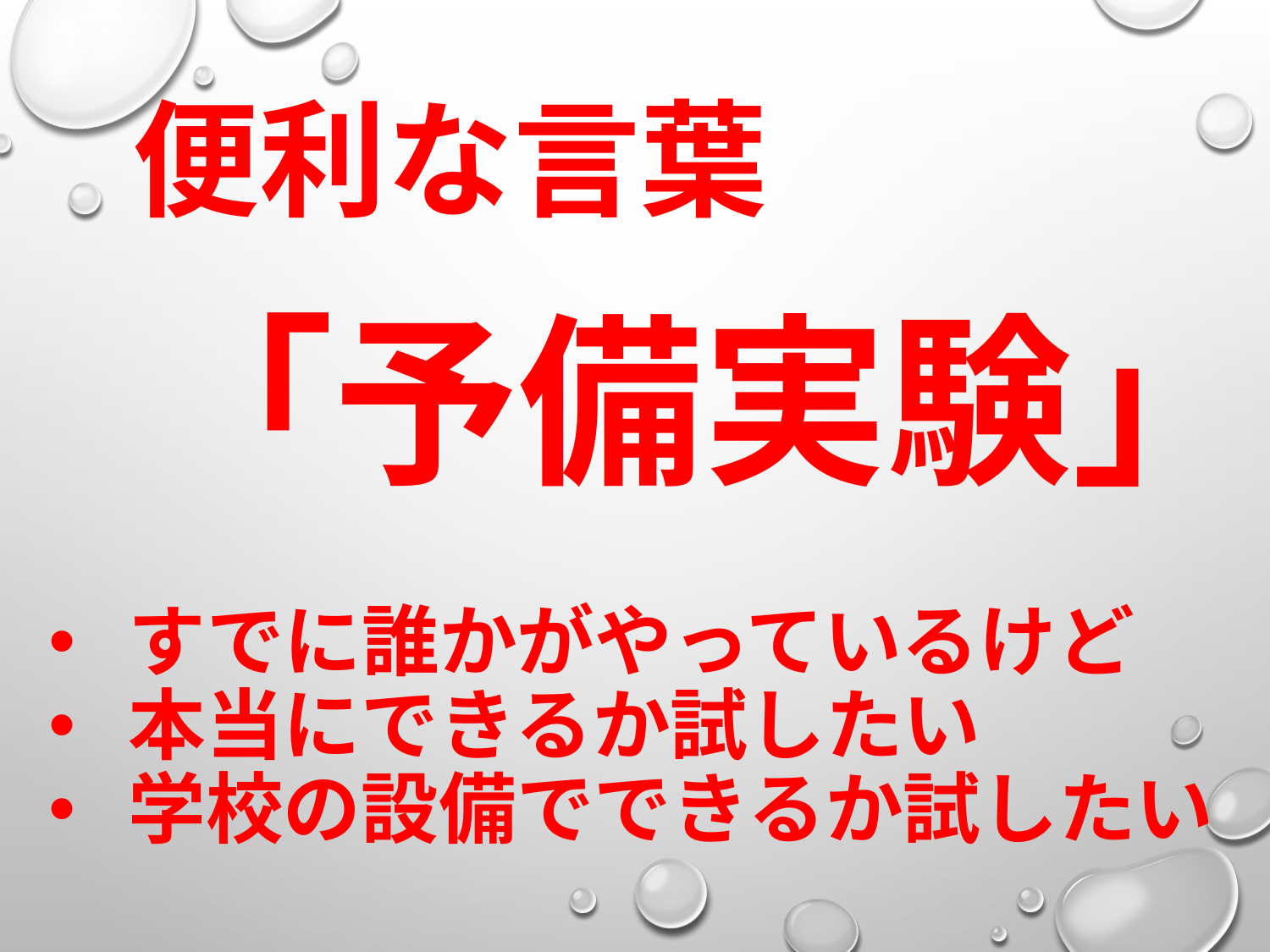

# 便利な言葉
「予備実験」
すでに誰かがやっているけど
本当にできるか試したい
学校の設備でできるか試したい